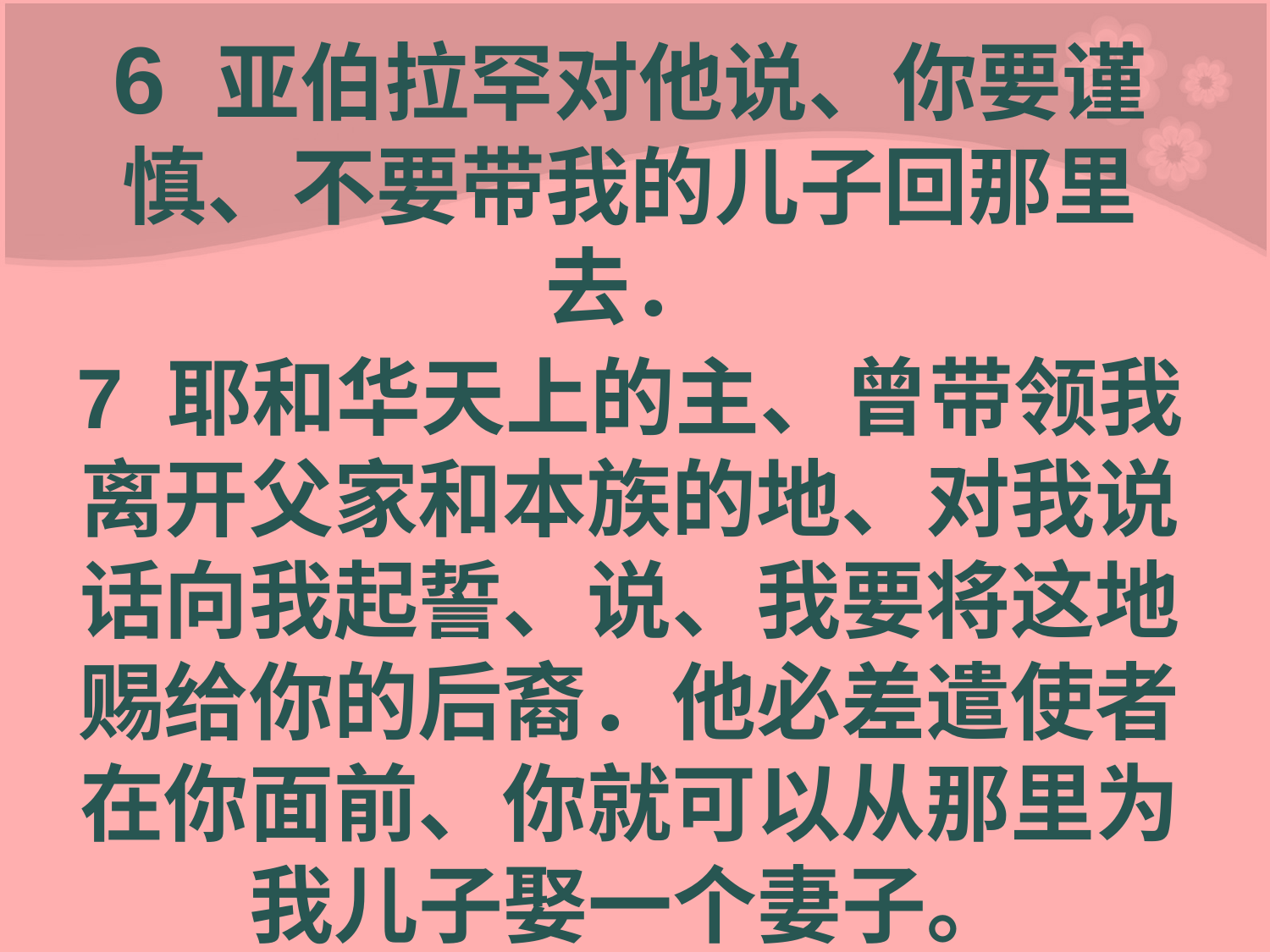

6 亚伯拉罕对他说、你要谨慎、不要带我的儿子回那里去．
7 耶和华天上的主、曾带领我离开父家和本族的地、对我说话向我起誓、说、我要将这地赐给你的后裔．他必差遣使者在你面前、你就可以从那里为我儿子娶一个妻子。